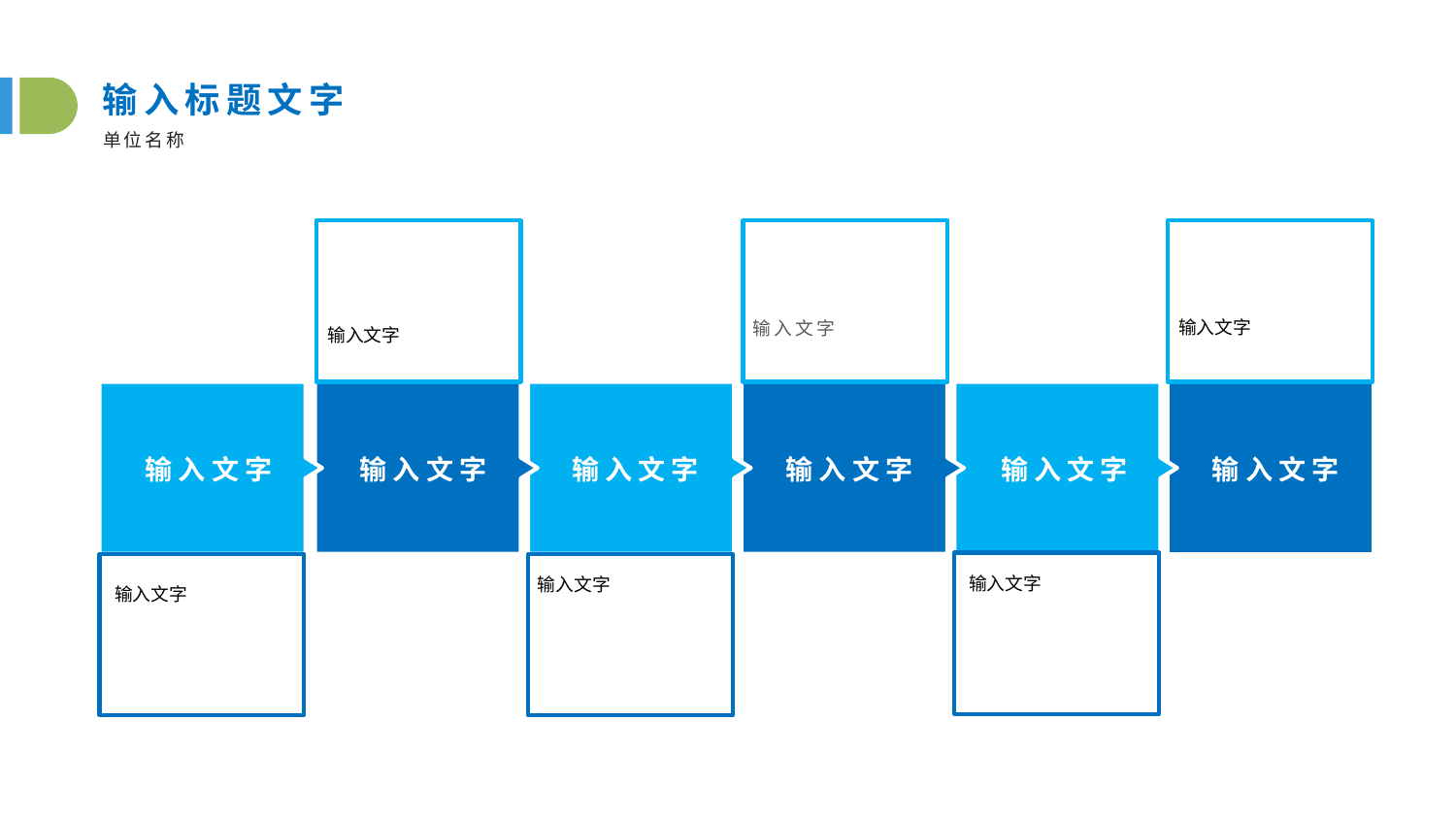

输入标题文字

单位名称
输入文字
输入文字
输入文字

输入文字
输入文字
输入文字
输入文字
输入文字
输入文字
输入文字
输入文字

输入文字